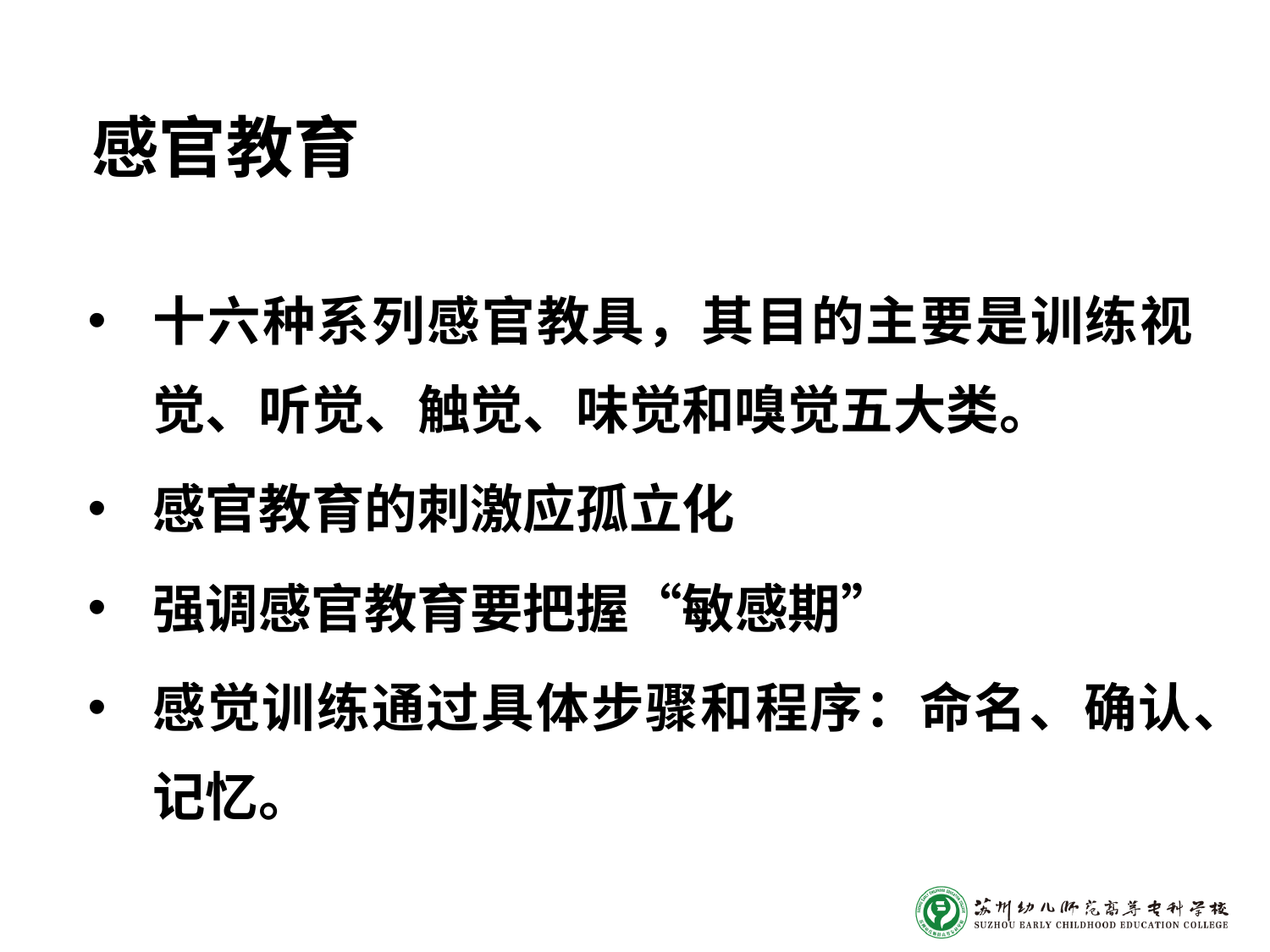

感官教育
十六种系列感官教具，其目的主要是训练视觉、听觉、触觉、味觉和嗅觉五大类。
感官教育的刺激应孤立化
强调感官教育要把握“敏感期”
感觉训练通过具体步骤和程序：命名、确认、记忆。